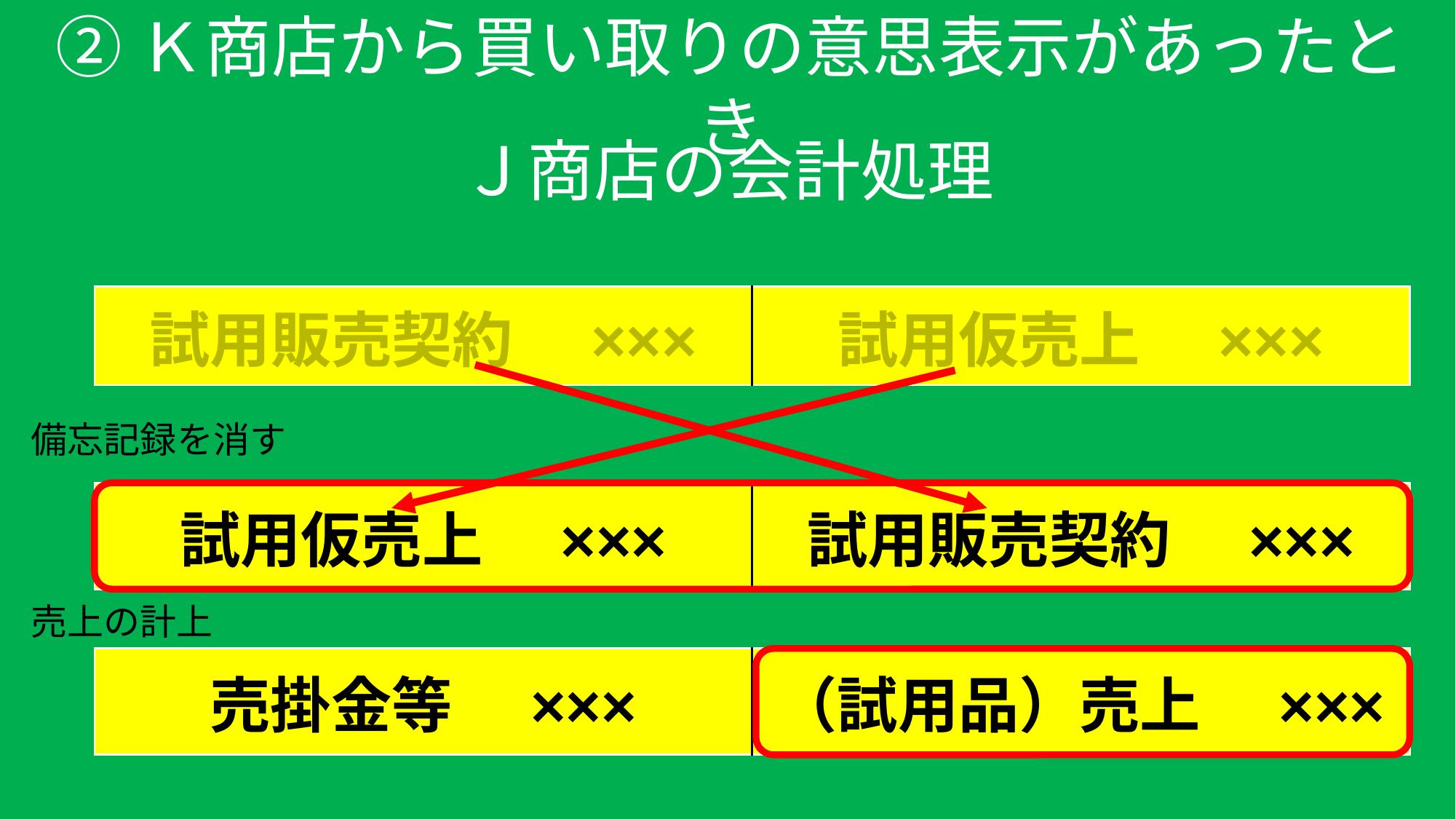

②Ｋ商店から買い取りの意思表示があったとき
# Ｊ商店の会計処理
| 試用販売契約　××× | 試用仮売上　××× |
| --- | --- |
備忘記録を消す
| 試用仮売上　××× | 試用販売契約　××× |
| --- | --- |

売上の計上
| 売掛金等　××× | （試用品）売上　××× |
| --- | --- |